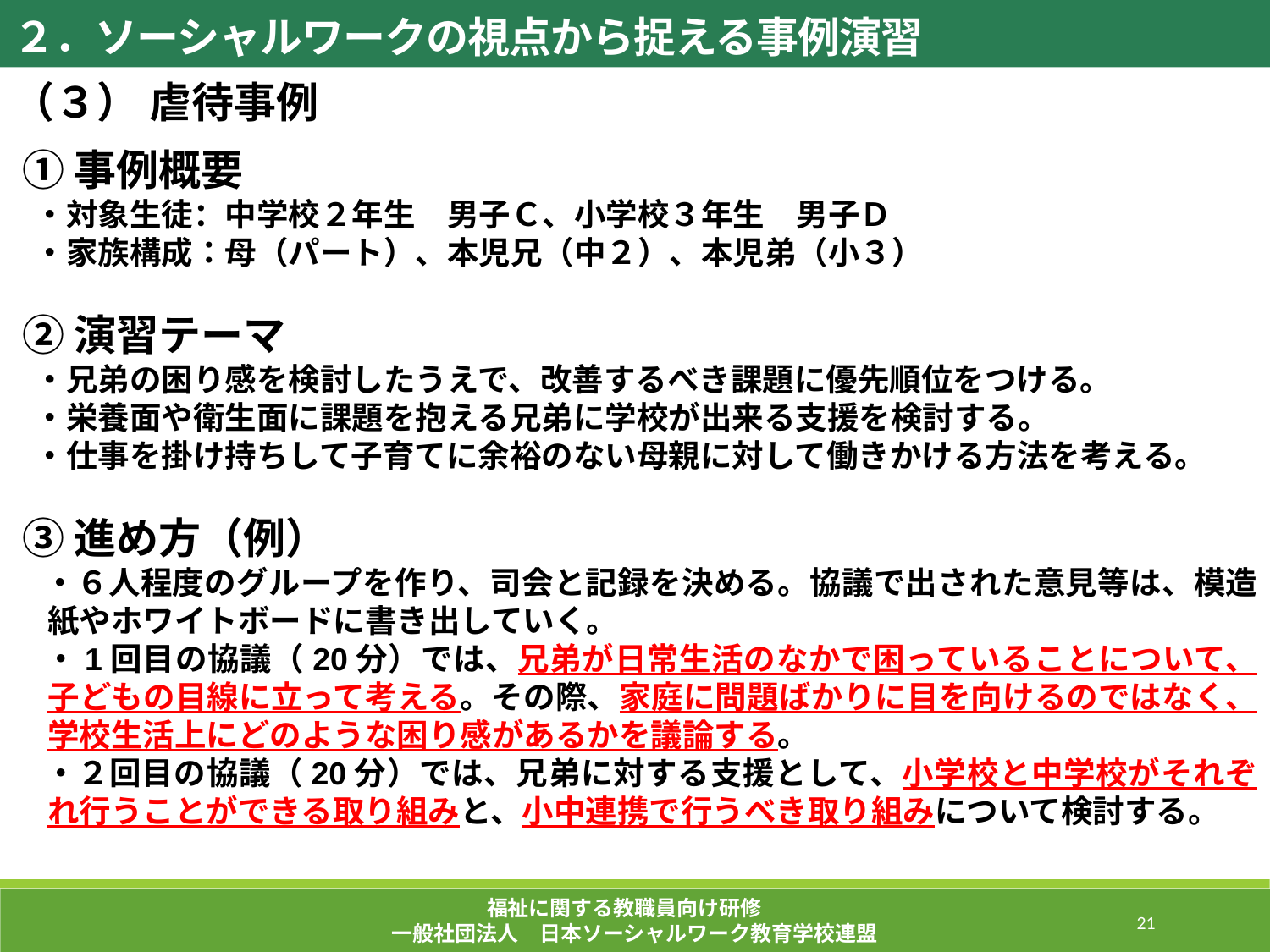

２．ソーシャルワークの視点から捉える事例演習
（３） 虐待事例

 ①事例概要
  ・対象生徒：中学校２年生　男子Ｃ、小学校３年生　男子Ｄ
  ・家族構成：母（パート）、本児兄（中２）、本児弟（小３）

 ②演習テーマ
  ・兄弟の困り感を検討したうえで、改善するべき課題に優先順位をつける。
  ・栄養面や衛生面に課題を抱える兄弟に学校が出来る支援を検討する。
  ・仕事を掛け持ちして子育てに余裕のない母親に対して働きかける方法を考える。

 ③進め方（例）
　・６人程度のグループを作り、司会と記録を決める。協議で出された意見等は、模造紙やホワイトボードに書き出していく。
　・1回目の協議（20分）では、兄弟が日常生活のなかで困っていることについて、子どもの目線に立って考える。その際、家庭に問題ばかりに目を向けるのではなく、学校生活上にどのような困り感があるかを議論する。
　・２回目の協議（20分）では、兄弟に対する支援として、小学校と中学校がそれぞれ行うことができる取り組みと、小中連携で行うべき取り組みについて検討する。
福祉に関する教職員向け研修
一般社団法人　日本ソーシャルワーク教育学校連盟
21